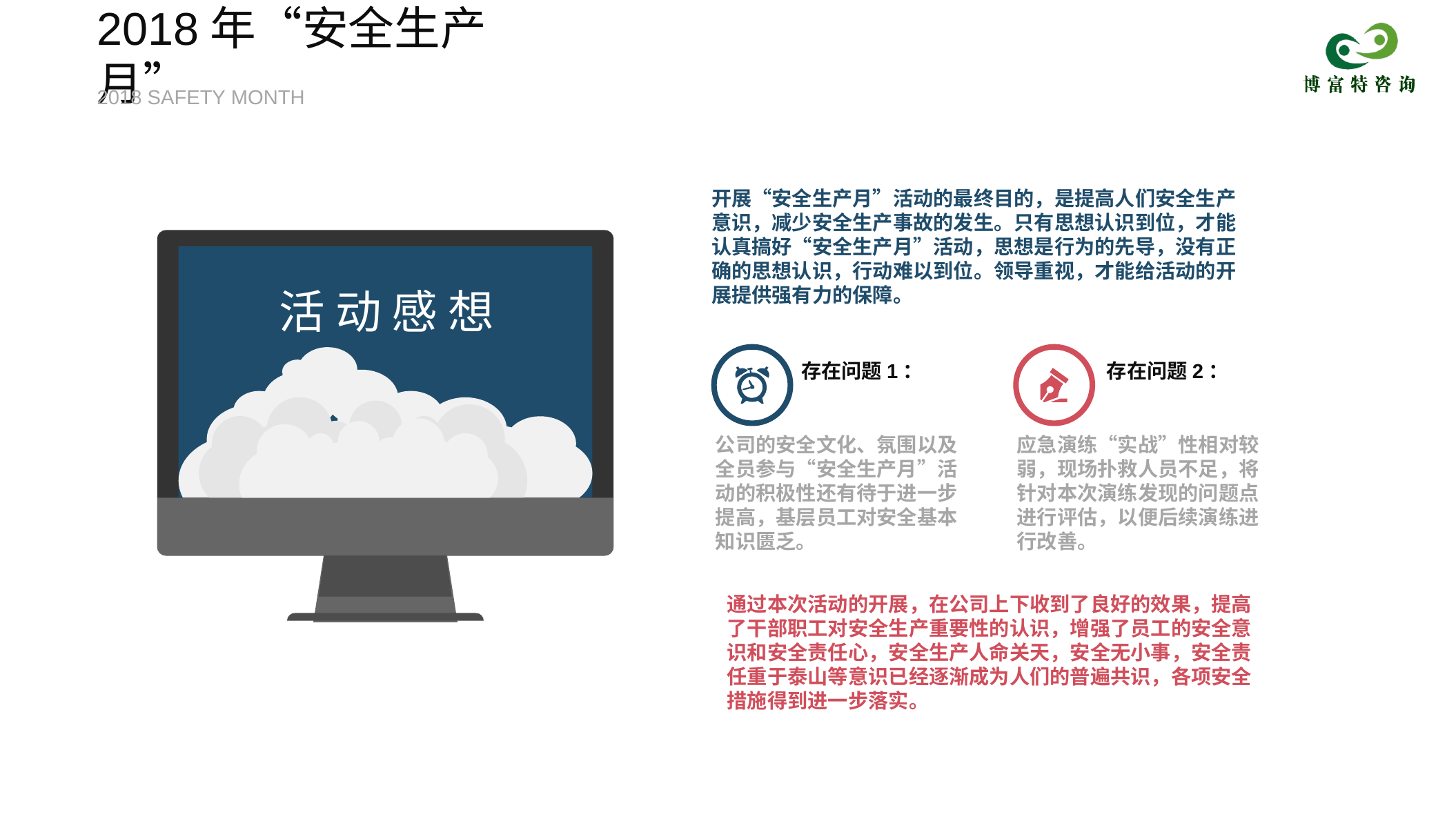

2018年“安全生产月”
2018 SAFETY MONTH
开展“安全生产月”活动的最终目的，是提高人们安全生产意识，减少安全生产事故的发生。只有思想认识到位，才能认真搞好“安全生产月”活动，思想是行为的先导，没有正确的思想认识，行动难以到位。领导重视，才能给活动的开展提供强有力的保障。

活 动 感 想

存在问题1：
存在问题2：

公司的安全文化、氛围以及全员参与“安全生产月”活动的积极性还有待于进一步提高，基层员工对安全基本知识匮乏。
应急演练“实战”性相对较弱，现场扑救人员不足，将针对本次演练发现的问题点进行评估，以便后续演练进行改善。
通过本次活动的开展，在公司上下收到了良好的效果，提高了干部职工对安全生产重要性的认识，增强了员工的安全意识和安全责任心，安全生产人命关天，安全无小事，安全责任重于泰山等意识已经逐渐成为人们的普遍共识，各项安全措施得到进一步落实。